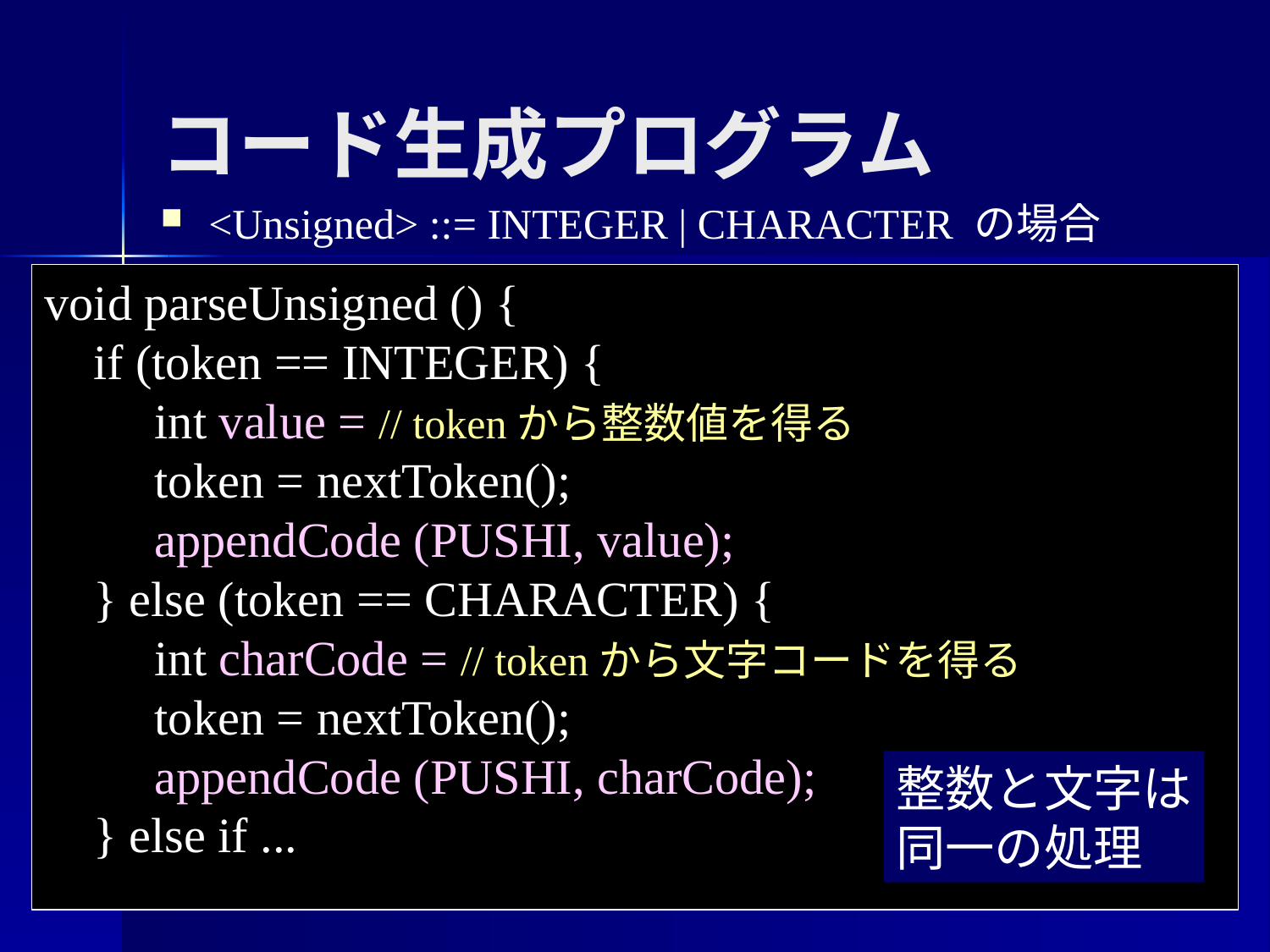

コード生成プログラム
<Unsigned> ::= INTEGER | CHARACTER の場合
void parseUnsigned () {
    if (token == INTEGER) {
         int value = // tokenから整数値を得る
         token = nextToken();
         appendCode (PUSHI, value);
    } else (token == CHARACTER) {
         int charCode = // tokenから文字コードを得る
         token = nextToken();
         appendCode (PUSHI, charCode);
    } else if ...
整数と文字は
同一の処理